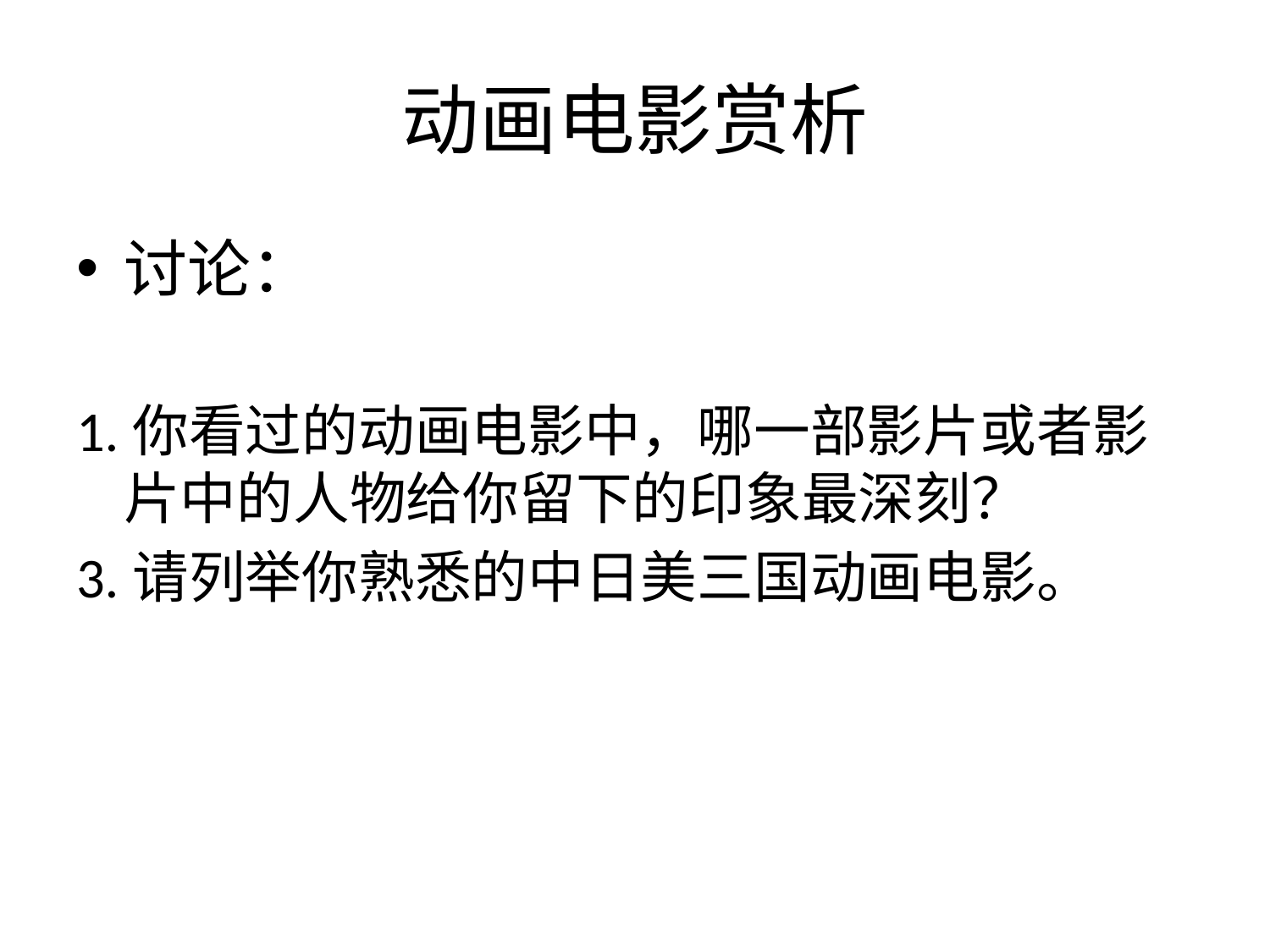

# 动画电影赏析
讨论：

1.你看过的动画电影中，哪一部影片或者影片中的人物给你留下的印象最深刻？
3.请列举你熟悉的中日美三国动画电影。